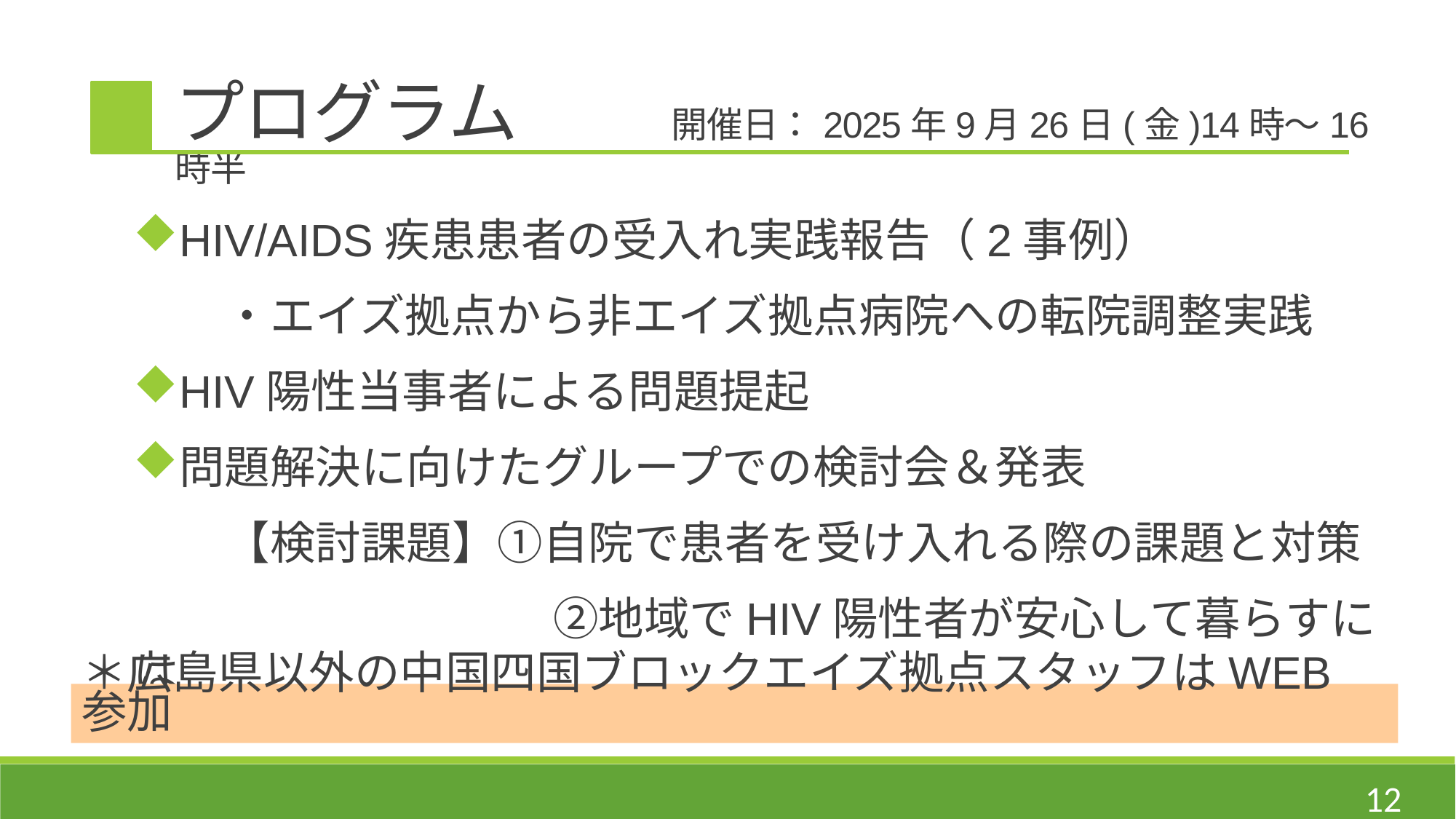

プログラム　　 開催日：2025年9月26日(金)14時～16時半

HIV/AIDS疾患患者の受入れ実践報告（2事例）
　　・エイズ拠点から非エイズ拠点病院への転院調整実践
HIV陽性当事者による問題提起
問題解決に向けたグループでの検討会＆発表
　　【検討課題】①自院で患者を受け入れる際の課題と対策
　　　　　　　　 　②地域でHIV陽性者が安心して暮らすには
＊広島県以外の中国四国ブロックエイズ拠点スタッフはWEB参加
12